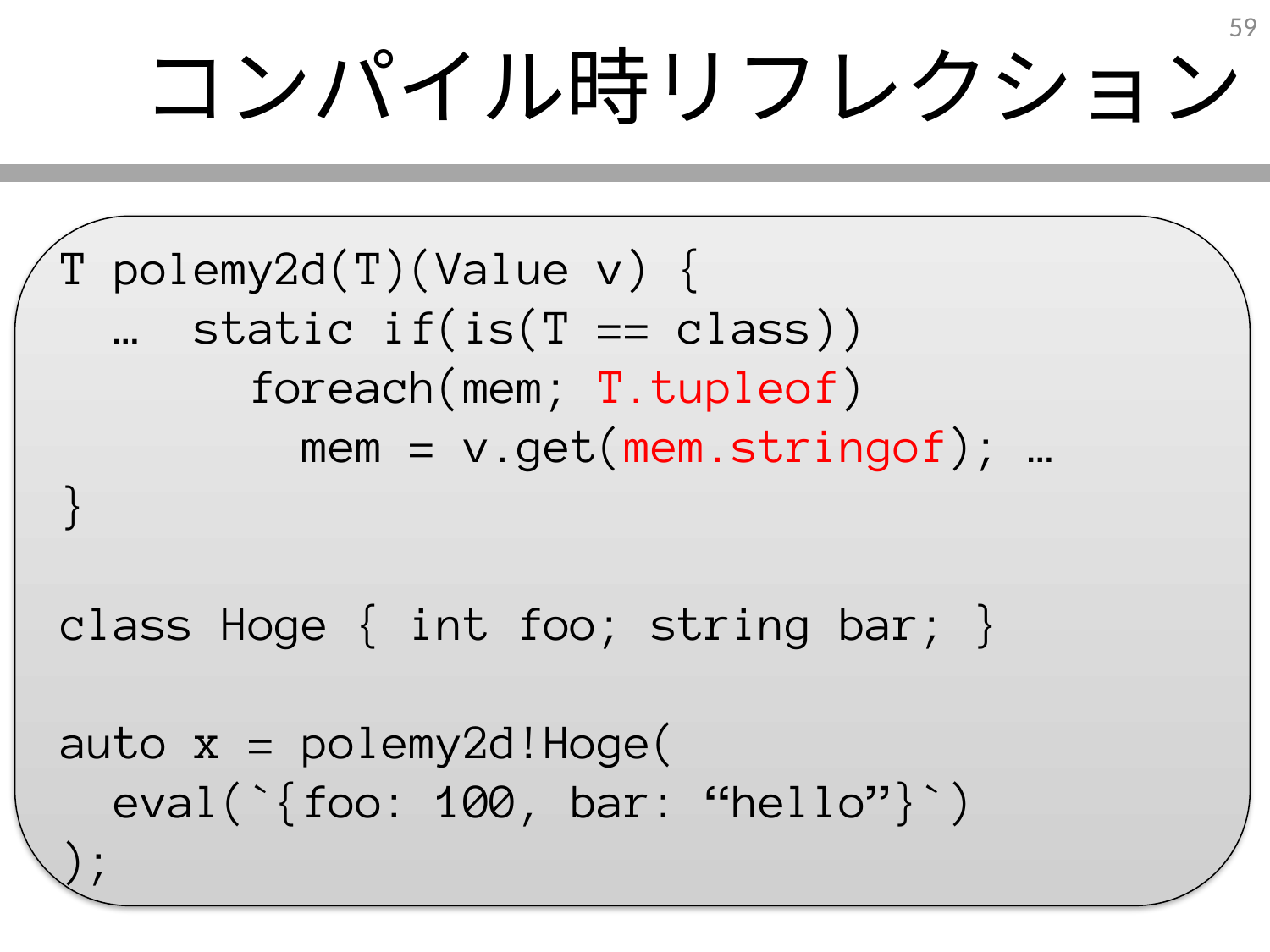

# コンパイル時リフレクション
T polemy2d(T)(Value v) {
  …  static if(is(T == class))
       foreach(mem; T.tupleof)
         mem = v.get(mem.stringof); …
}

class Hoge { int foo; string bar; }

auto x = polemy2d!Hoge(
  eval(`{foo: 100, bar: “hello”}`)
);